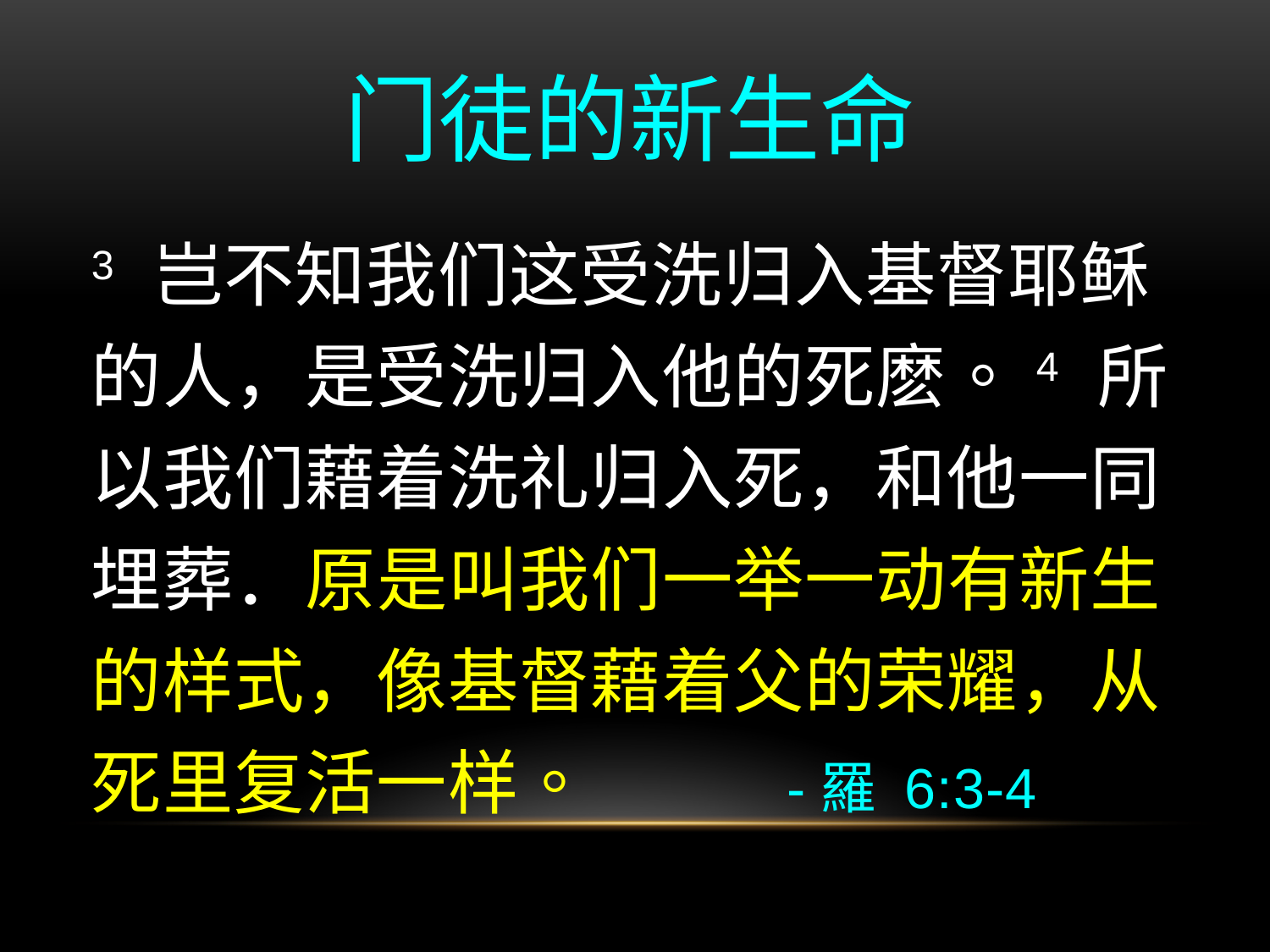

门徒的新生命
3 岂不知我们这受洗归入基督耶稣的人，是受洗归入他的死麽。4 所以我们藉着洗礼归入死，和他一同埋葬．原是叫我们一举一动有新生的样式，像基督藉着父的荣耀，从死里复活一样。		      -羅 6:3-4